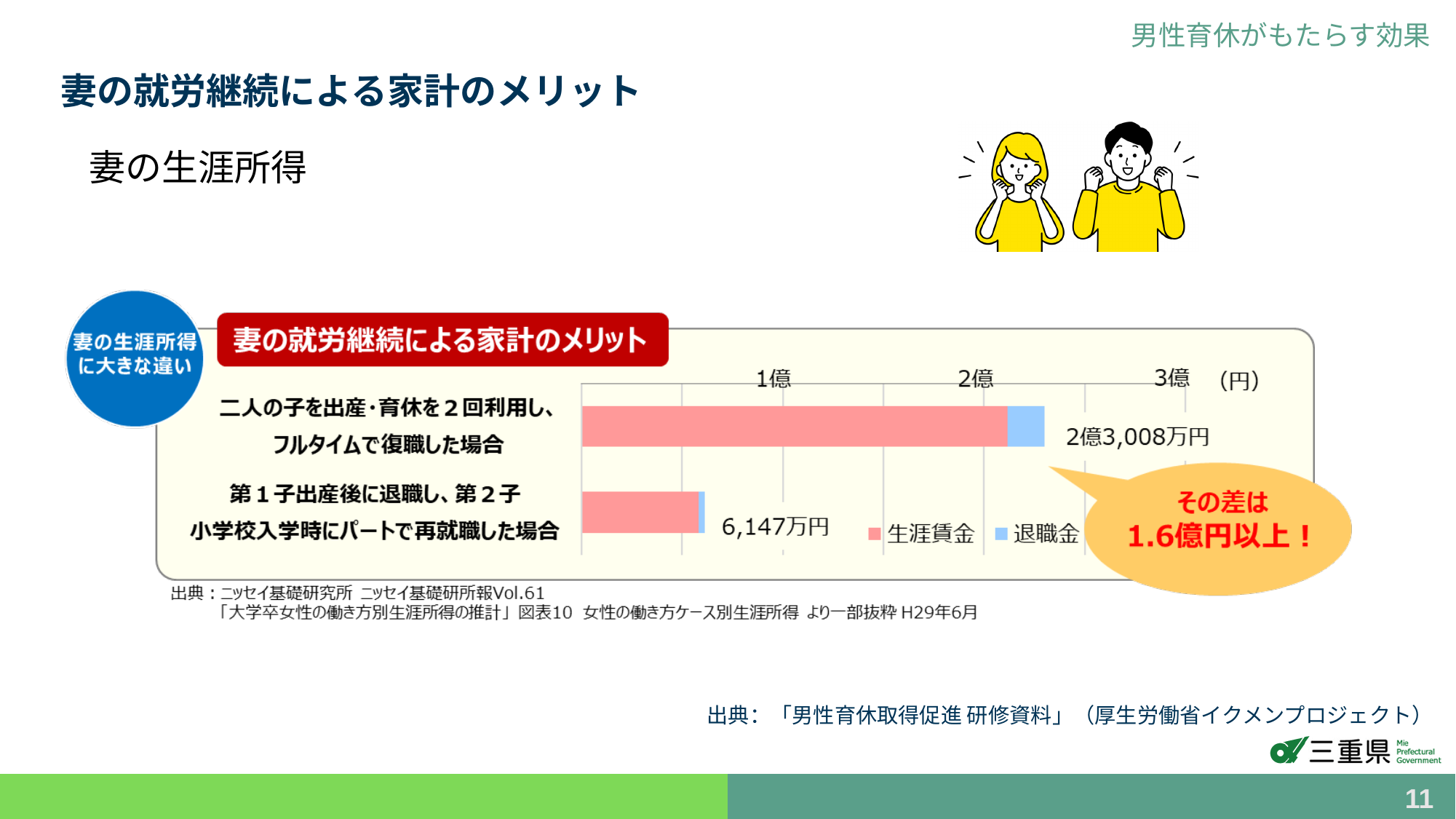

男性育休がもたらす効果
妻の就労継続による家計のメリット

妻の生涯所得

出典：「男性育休取得促進 研修資料」（厚生労働省イクメンプロジェクト）